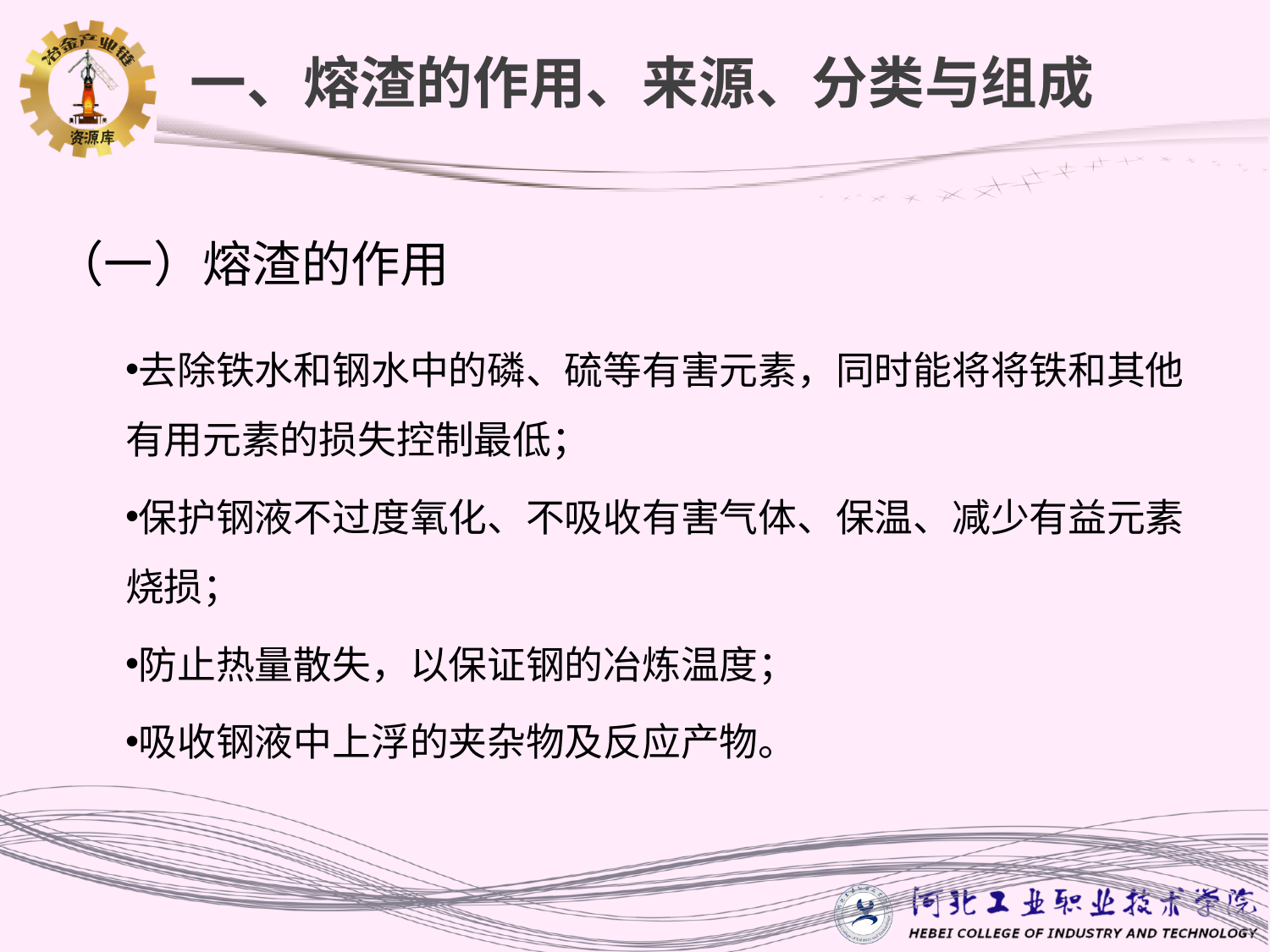

一、熔渣的作用、来源、分类与组成
# （一）熔渣的作用
去除铁水和钢水中的磷、硫等有害元素，同时能将将铁和其他有用元素的损失控制最低；
保护钢液不过度氧化、不吸收有害气体、保温、减少有益元素烧损；
防止热量散失，以保证钢的冶炼温度；
吸收钢液中上浮的夹杂物及反应产物。